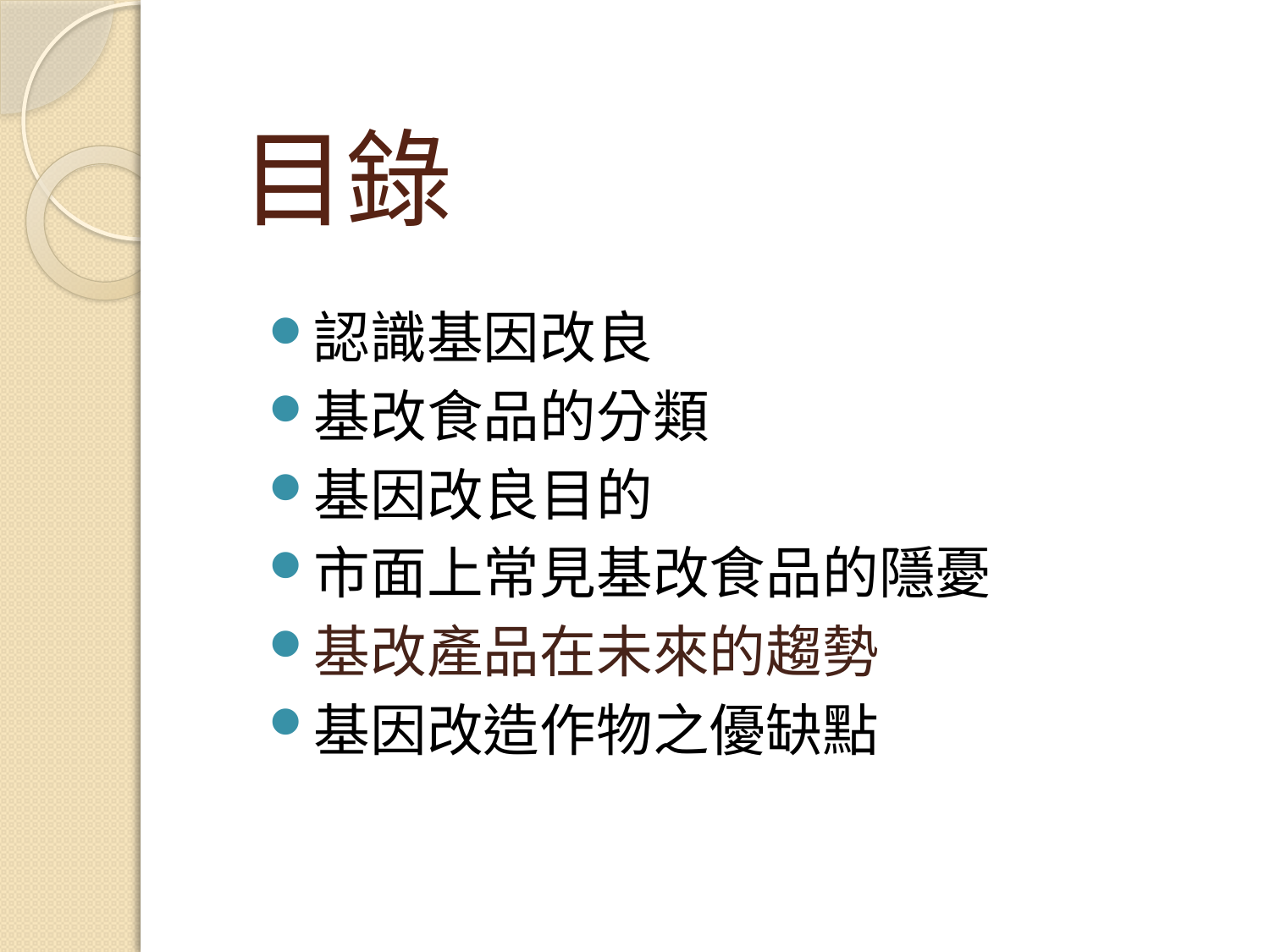

# 目錄
認識基因改良
基改食品的分類
基因改良目的
市面上常見基改食品的隱憂
基改產品在未來的趨勢
基因改造作物之優缺點